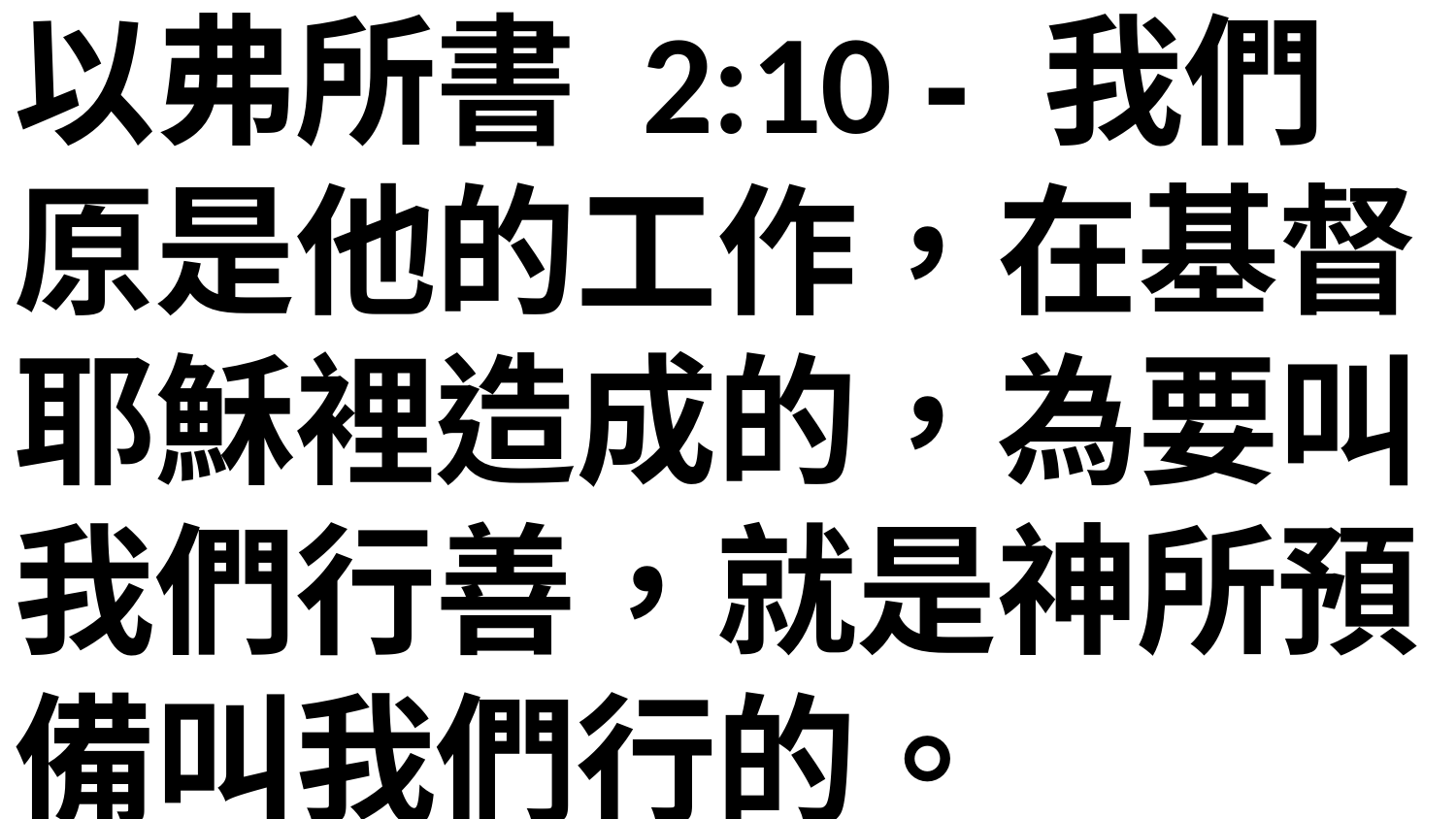

以弗所書 2:10 - 我們原是他的工作，在基督耶穌裡造成的，為要叫我們行善，就是神所預備叫我們行的。